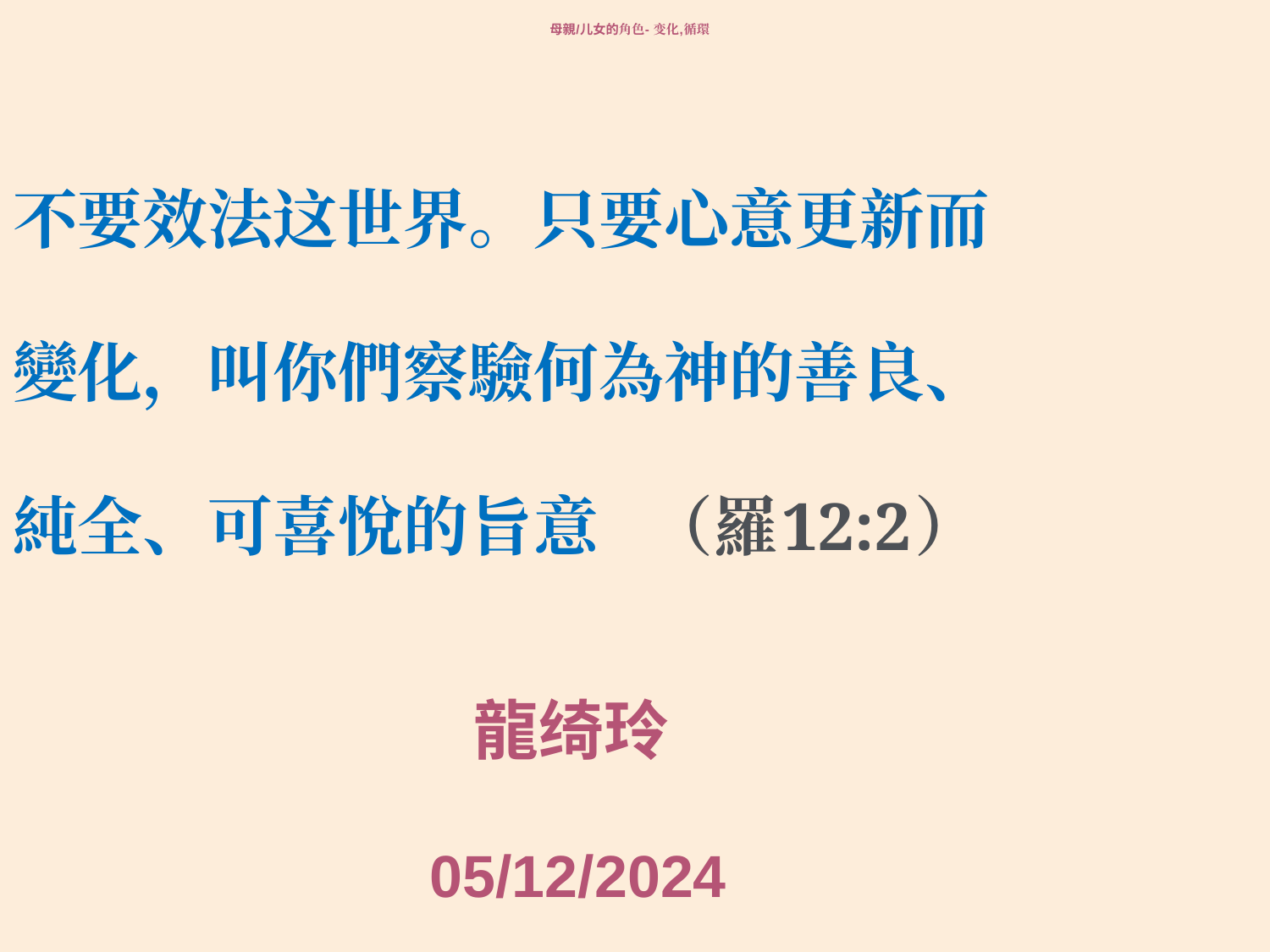

# 母親/儿女的角色- 变化,循環

不要效法这世界。只要心意更新而
變化，叫你們察驗何為神的善良、
純全、可喜悅的旨意   （羅12:2）

龍绮玲

05/12/2024